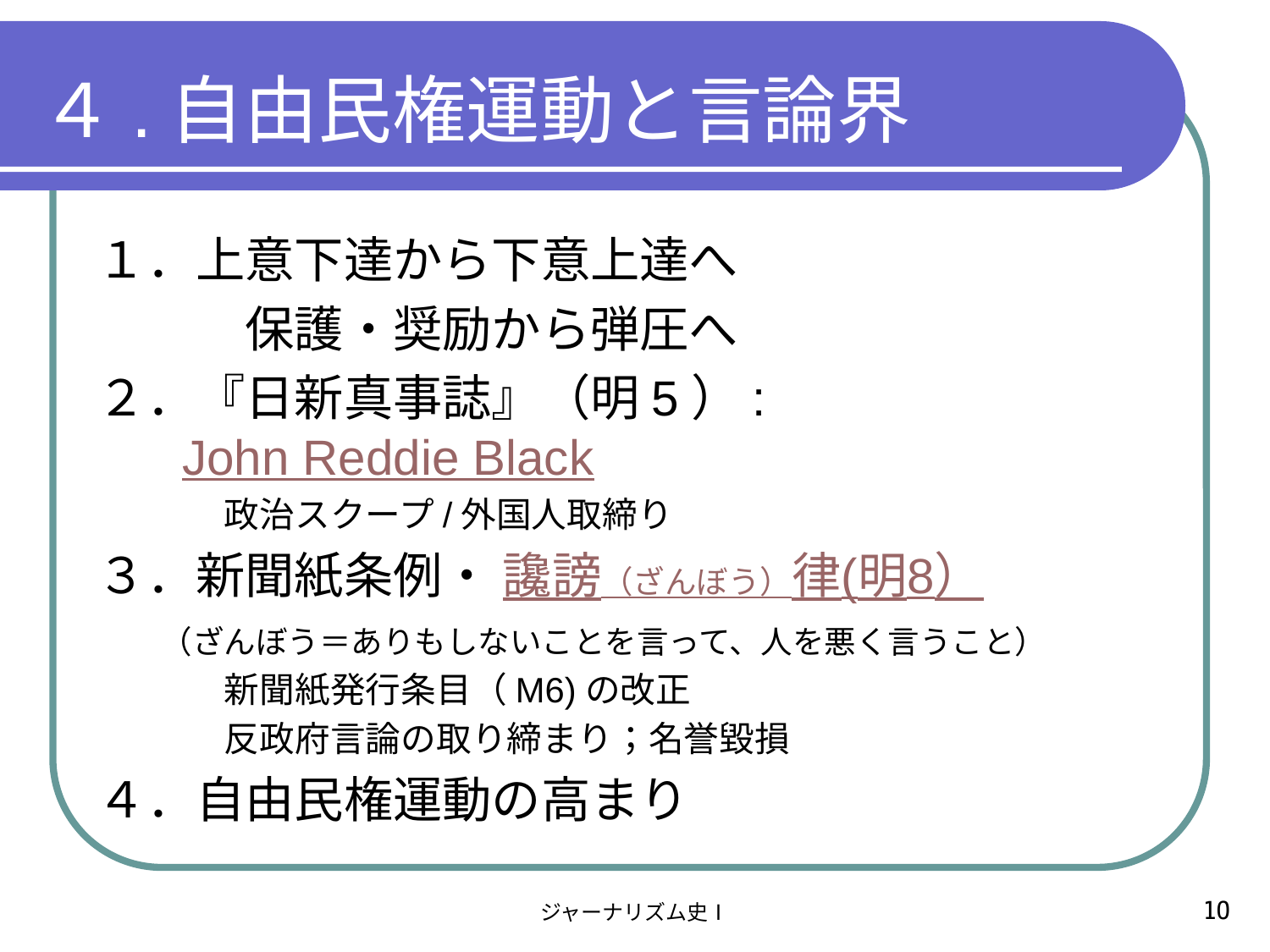

１．上意下達から下意上達へ
　　　保護・奨励から弾圧へ
２．『日新真事誌』（明5）: John Reddie Black
政治スクープ/外国人取締り
３．新聞紙条例・ 讒謗（ざんぼう）律(明8）
（ざんぼう＝ありもしないことを言って、人を悪く言うこと）
新聞紙発行条目（M6)の改正
反政府言論の取り締まり；名誉毀損
４．自由民権運動の高まり
４.自由民権運動と言論界
10
ジャーナリズム史Ⅰ